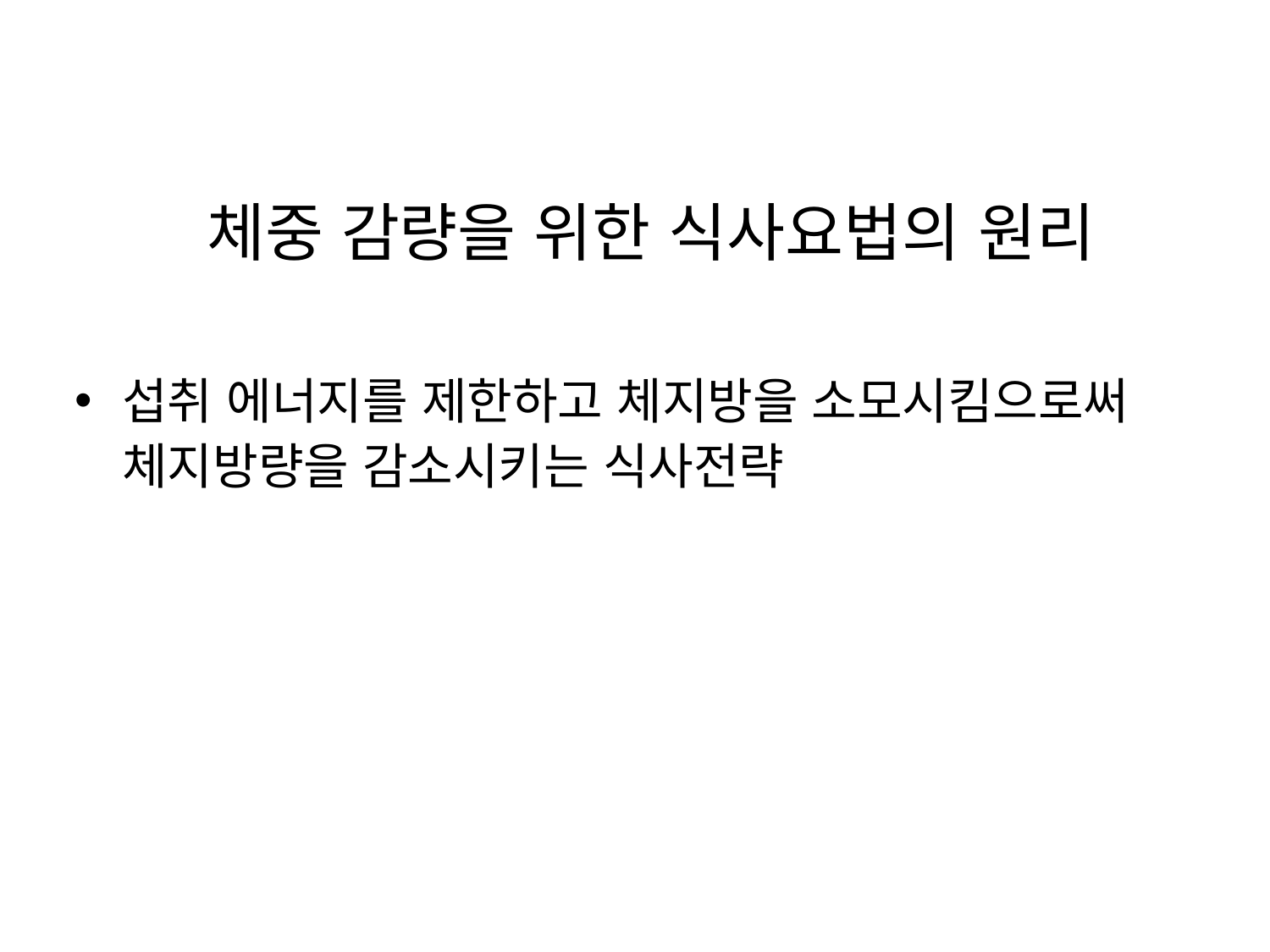

체중 감량을 위한 식사요법의 원리

섭취 에너지를 제한하고 체지방을 소모시킴으로써 체지방량을 감소시키는 식사전략